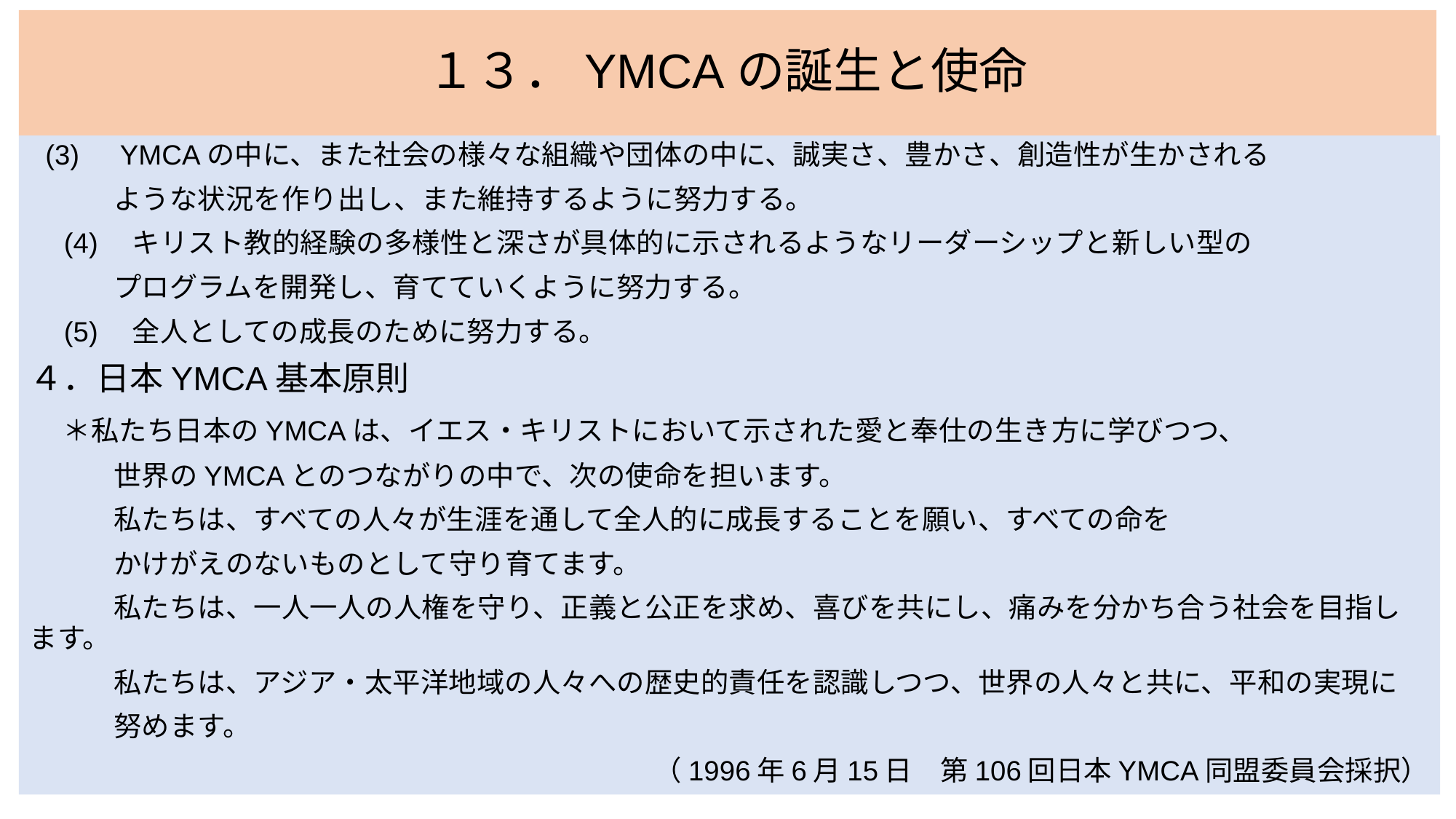

# １３．YMCAの誕生と使命
  (3)　YMCAの中に、また社会の様々な組織や団体の中に、誠実さ、豊かさ、創造性が生かされる
　　　ような状況を作り出し、また維持するように努力する。
　(4)　キリスト教的経験の多様性と深さが具体的に示されるようなリーダーシップと新しい型の
　　　プログラムを開発し、育てていくように努力する。
　(5)　全人としての成長のために努力する。
４．日本YMCA基本原則
　＊私たち日本のYMCAは、イエス・キリストにおいて示された愛と奉仕の生き方に学びつつ、
　　　世界のYMCAとのつながりの中で、次の使命を担います。
　　　私たちは、すべての人々が生涯を通して全人的に成長することを願い、すべての命を
　　　かけがえのないものとして守り育てます。
　　　私たちは、一人一人の人権を守り、正義と公正を求め、喜びを共にし、痛みを分かち合う社会を目指します。
　　　私たちは、アジア・太平洋地域の人々への歴史的責任を認識しつつ、世界の人々と共に、平和の実現に
　　　努めます。
　　　（1996年6月15日　第106回日本YMCA同盟委員会採択）